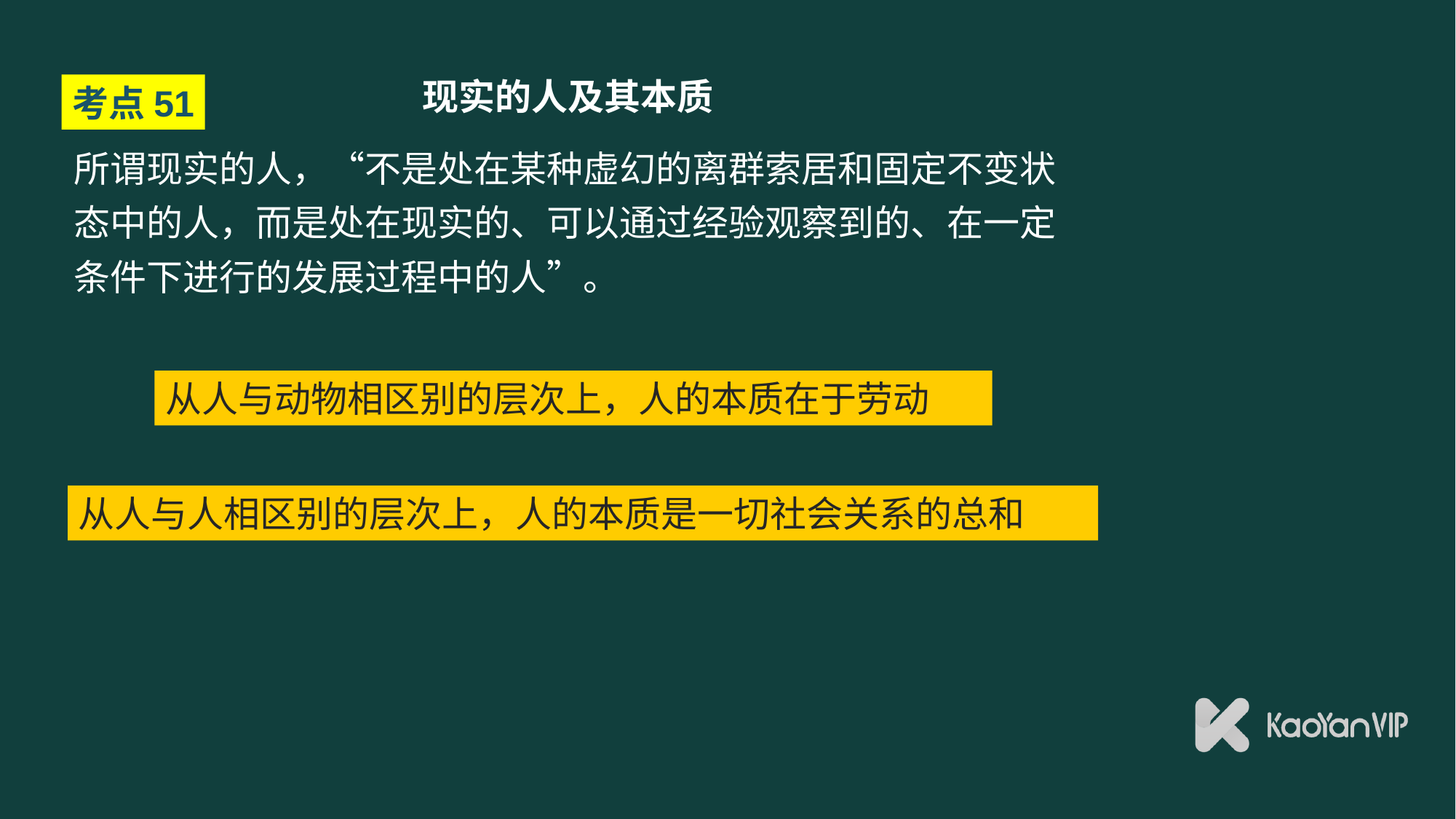

# 现实的人及其本质
考点51
所谓现实的人，“不是处在某种虚幻的离群索居和固定不变状态中的人，而是处在现实的、可以通过经验观察到的、在一定条件下进行的发展过程中的人”。

从人与动物相区别的层次上，人的本质在于劳动
从人与人相区别的层次上，人的本质是一切社会关系的总和